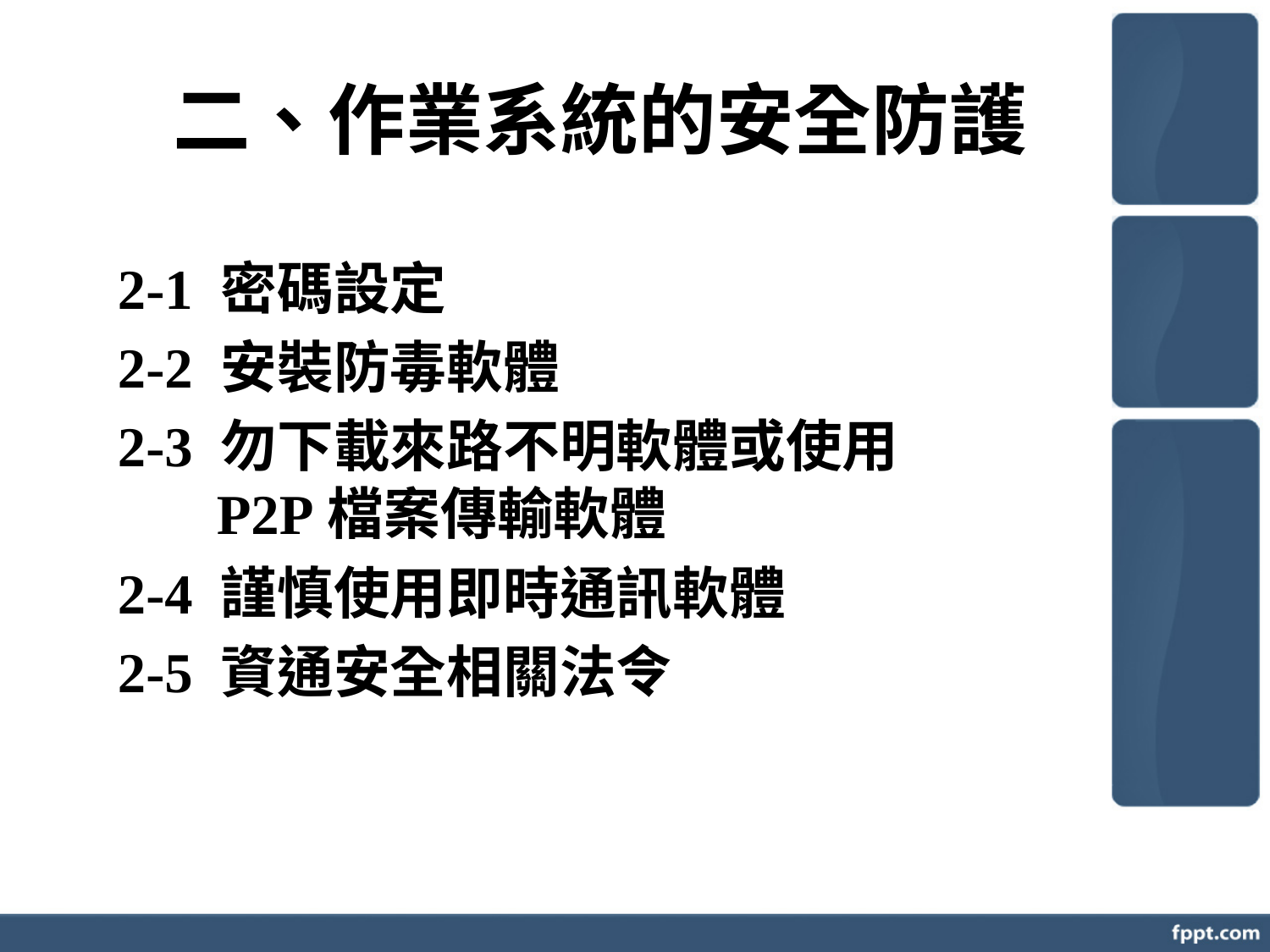

# 二、作業系統的安全防護
2-1 密碼設定
2-2 安裝防毒軟體
2-3 勿下載來路不明軟體或使用 P2P檔案傳輸軟體
2-4 謹慎使用即時通訊軟體
2-5 資通安全相關法令